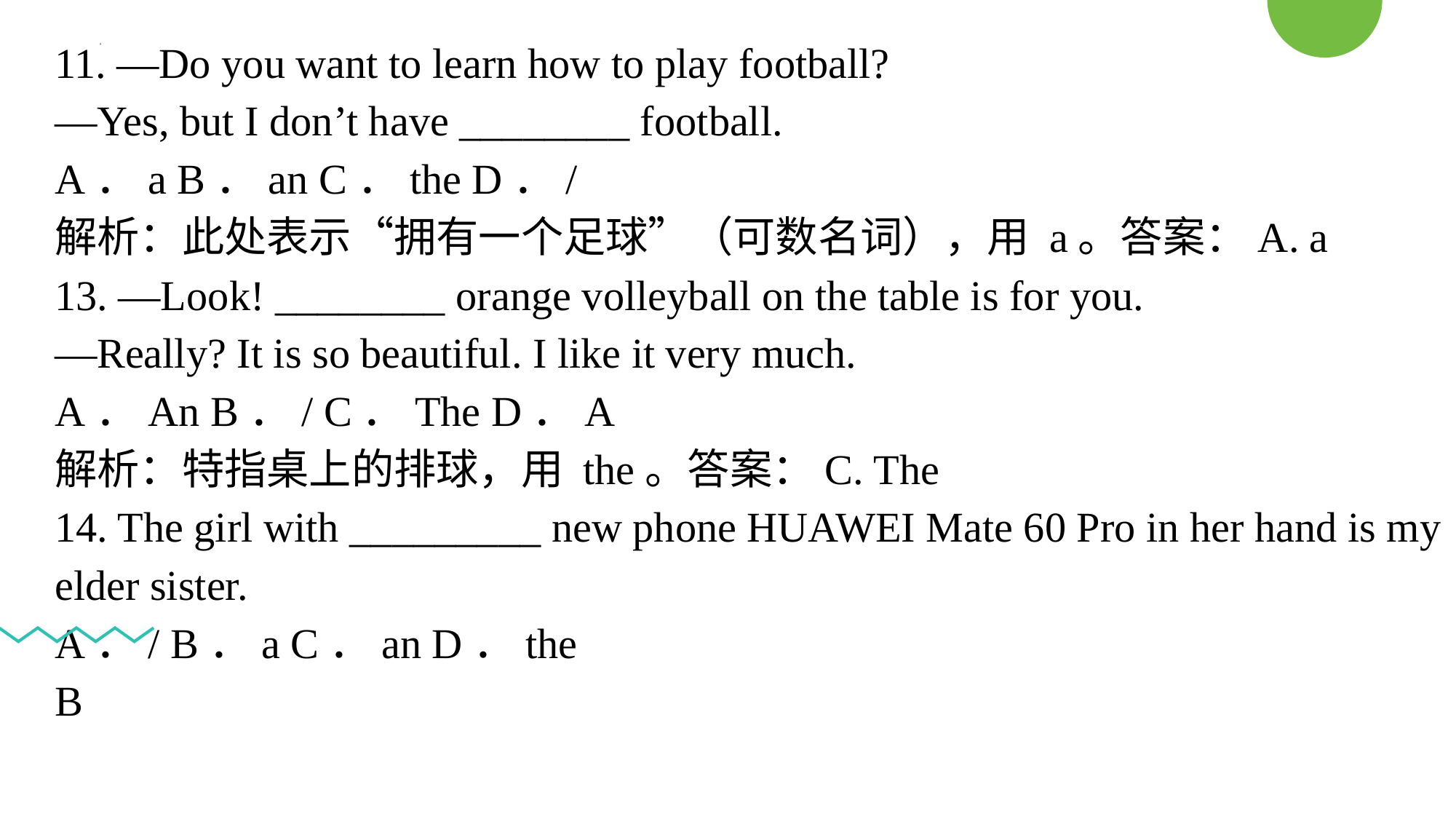

11. —Do you want to learn how to play football?
—Yes, but I don’t have ________ football.
A．a B．an C．the D．/
解析：此处表示“拥有一个足球”（可数名词），用 a。答案：A. a
13. —Look! ________ orange volleyball on the table is for you.
—Really? It is so beautiful. I like it very much.
A．An B．/ C．The D．A
解析：特指桌上的排球，用 the。答案：C. The
14. The girl with _________ new phone HUAWEI Mate 60 Pro in her hand is my elder sister.
A．/ B．a C．an D．the
B